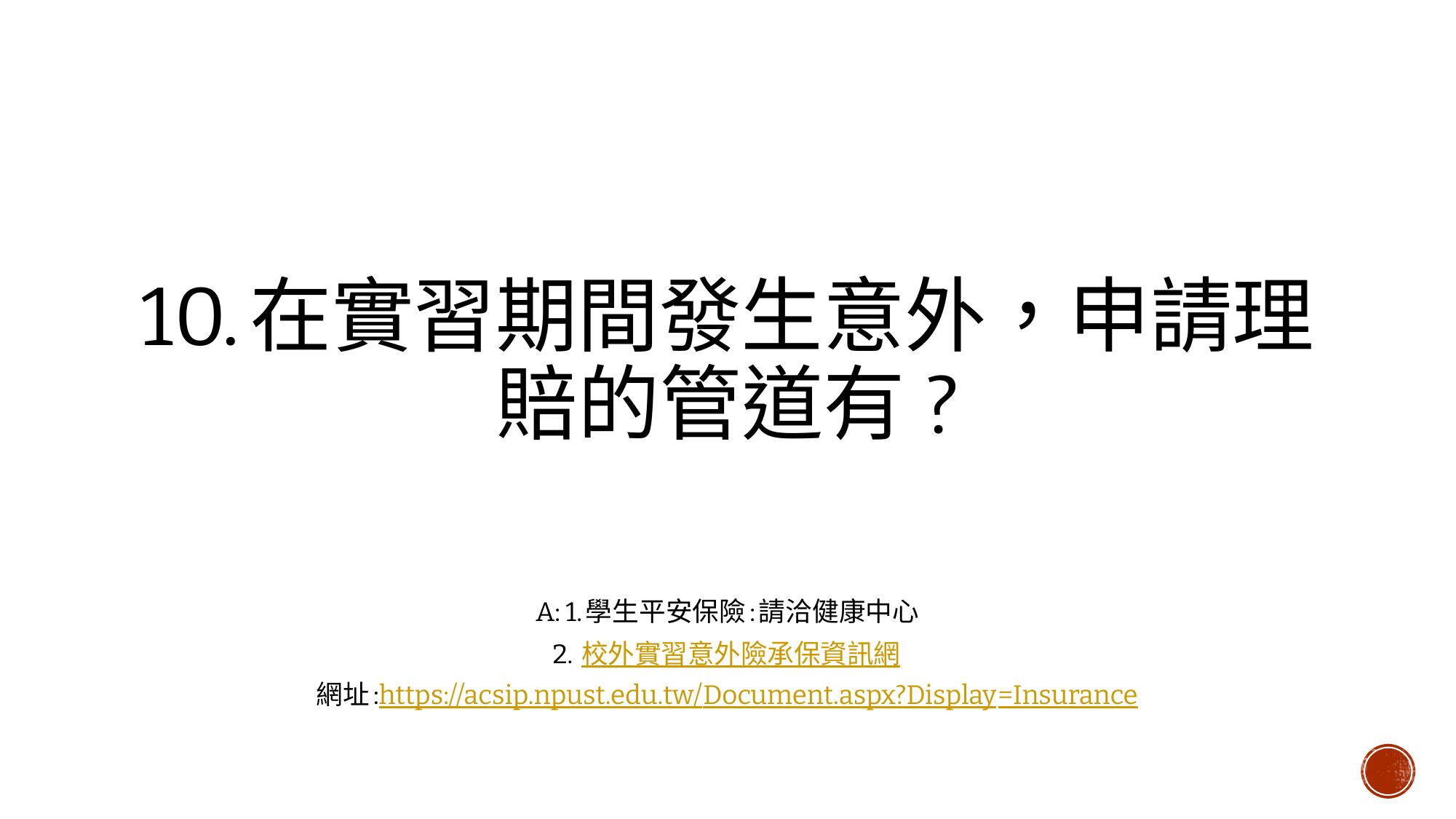

# 10.	在實習期間發生意外，申請理賠的管道有?
A: 1.學生平安保險:請洽健康中心
2. 校外實習意外險承保資訊網
網址:https://acsip.npust.edu.tw/Document.aspx?Display=Insurance